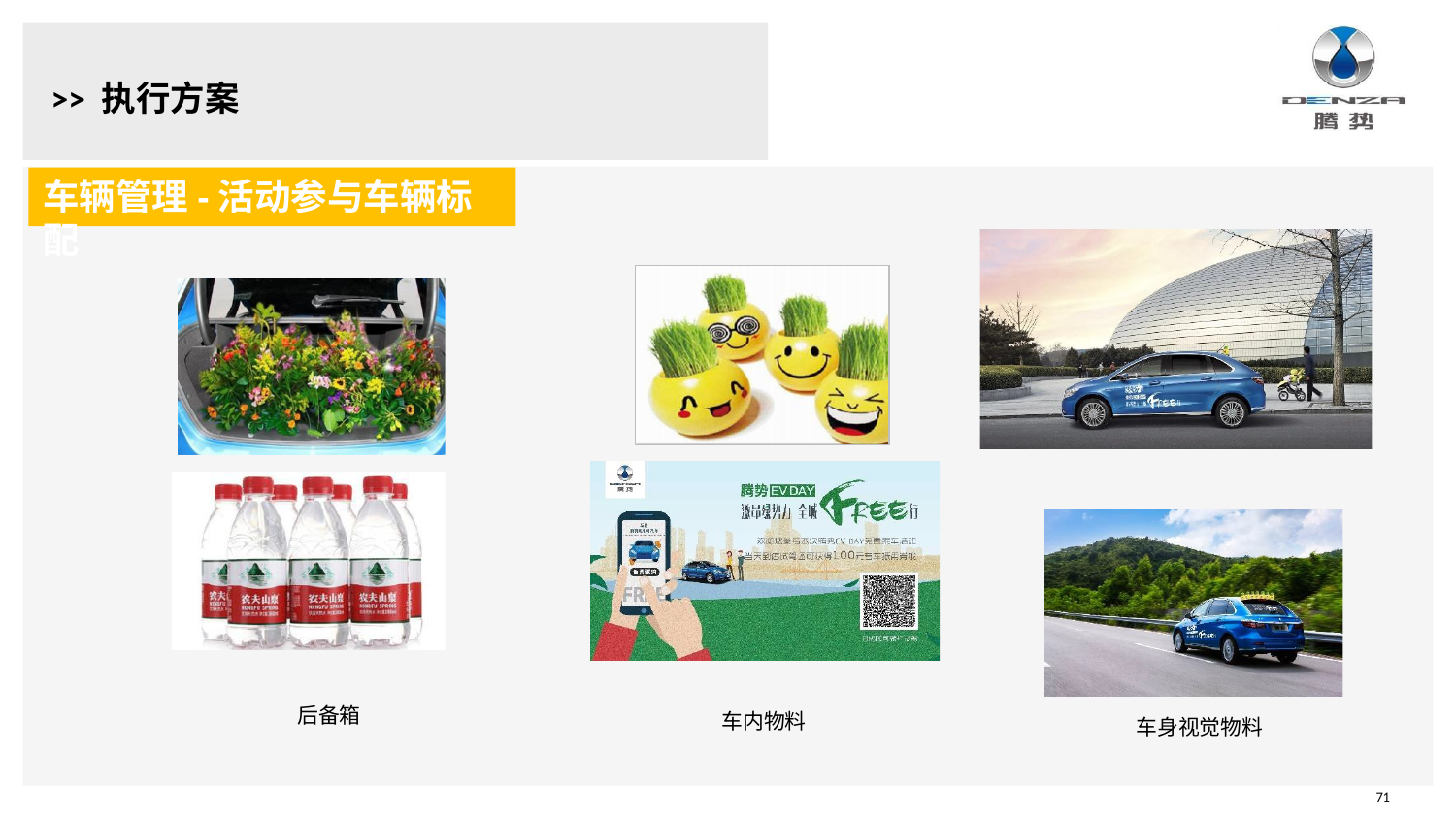

# >> 执行方案

车辆管理-活动参与车辆标配

后备箱
车内物料
车身视觉物料
71